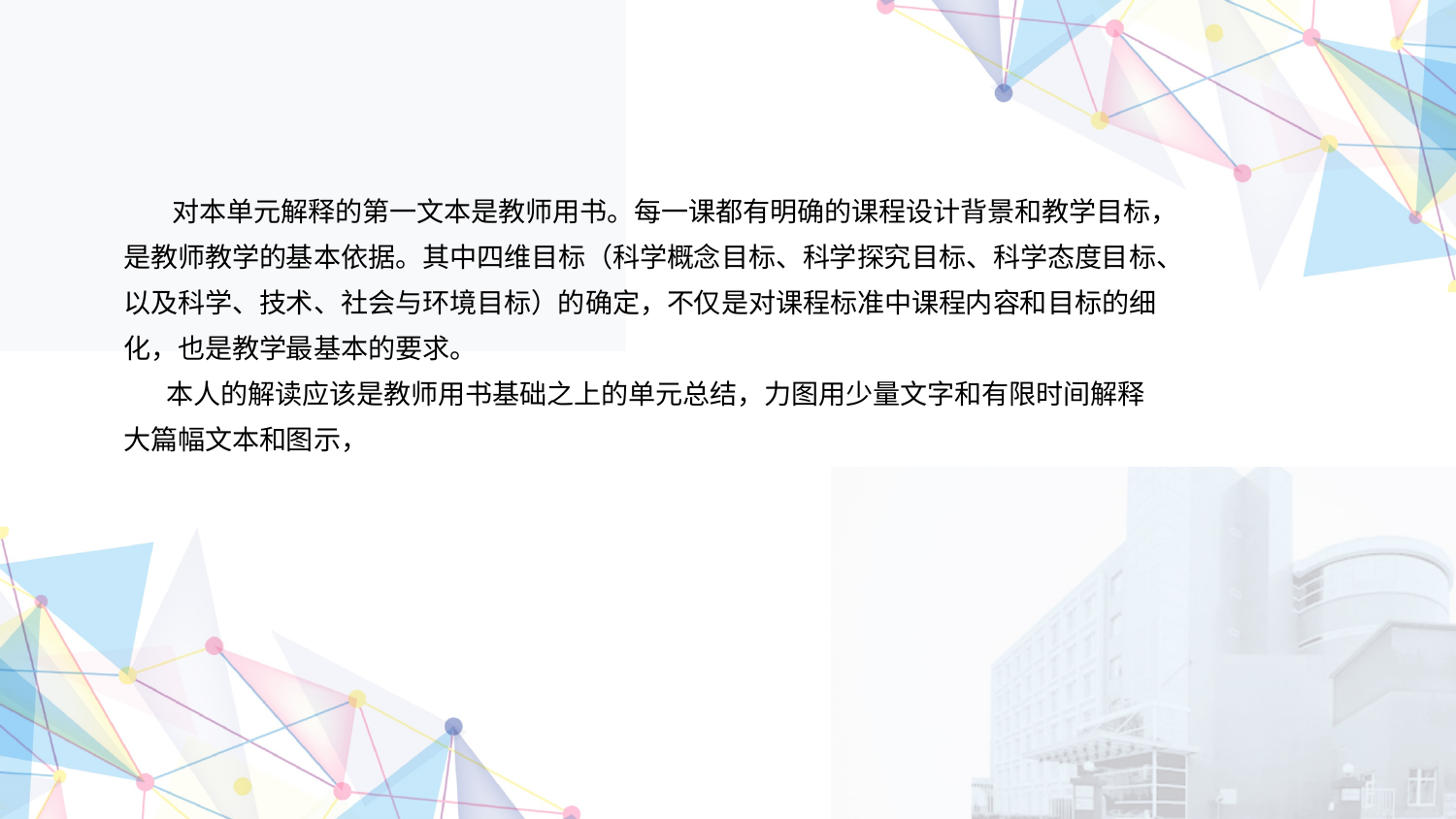

对本单元解释的第一文本是教师用书。每一课都有明确的课程设计背景和教学目标，是教师教学的基本依据。其中四维目标（科学概念目标、科学探究目标、科学态度目标、以及科学、技术、社会与环境目标）的确定，不仅是对课程标准中课程内容和目标的细化，也是教学最基本的要求。
      本人的解读应该是教师用书基础之上的单元总结，力图用少量文字和有限时间解释大篇幅文本和图示，